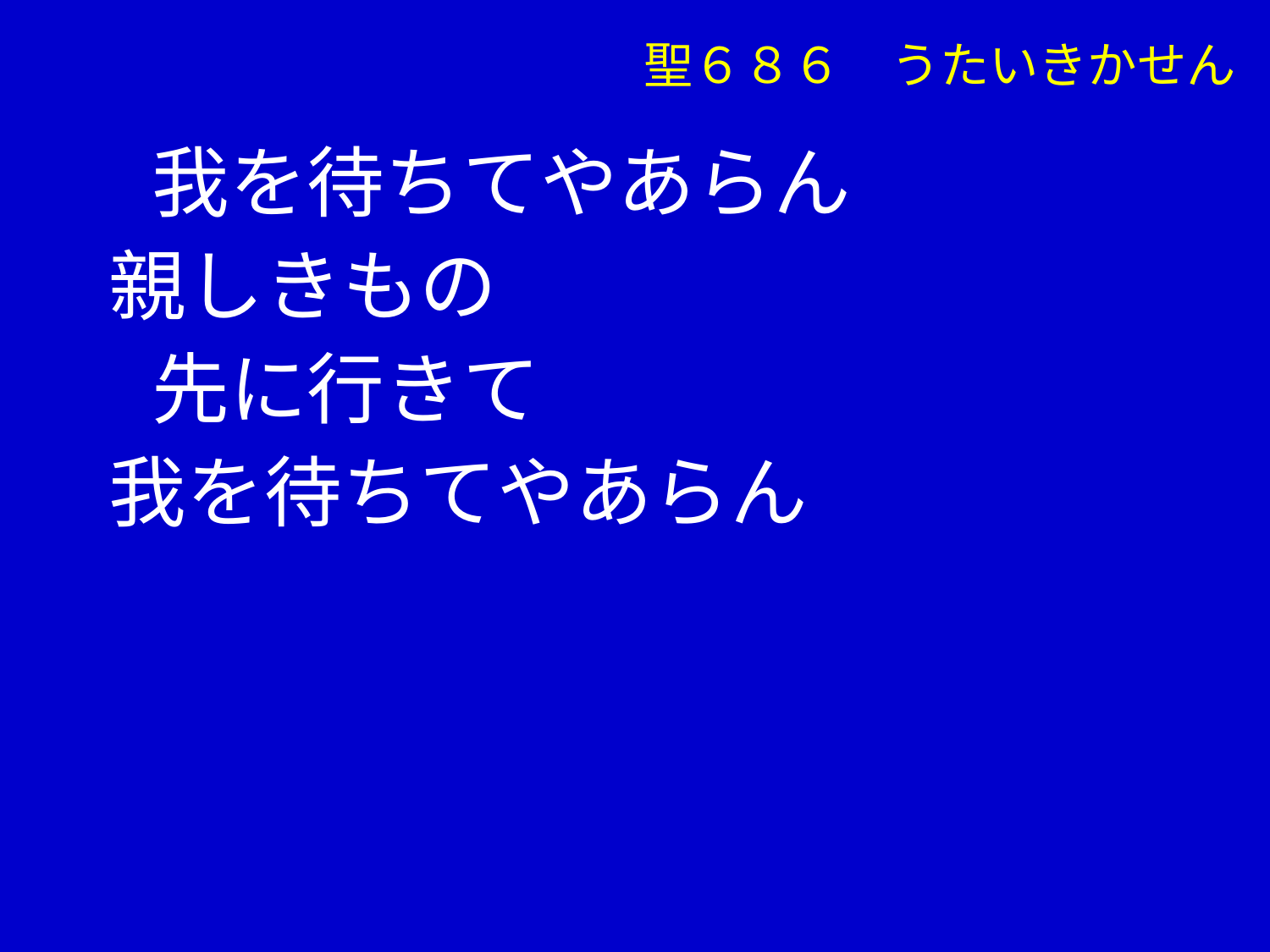

聖６８６　うたいきかせん
 　我を待ちてやあらん
   親しきもの
 　先に行きて
   我を待ちてやあらん